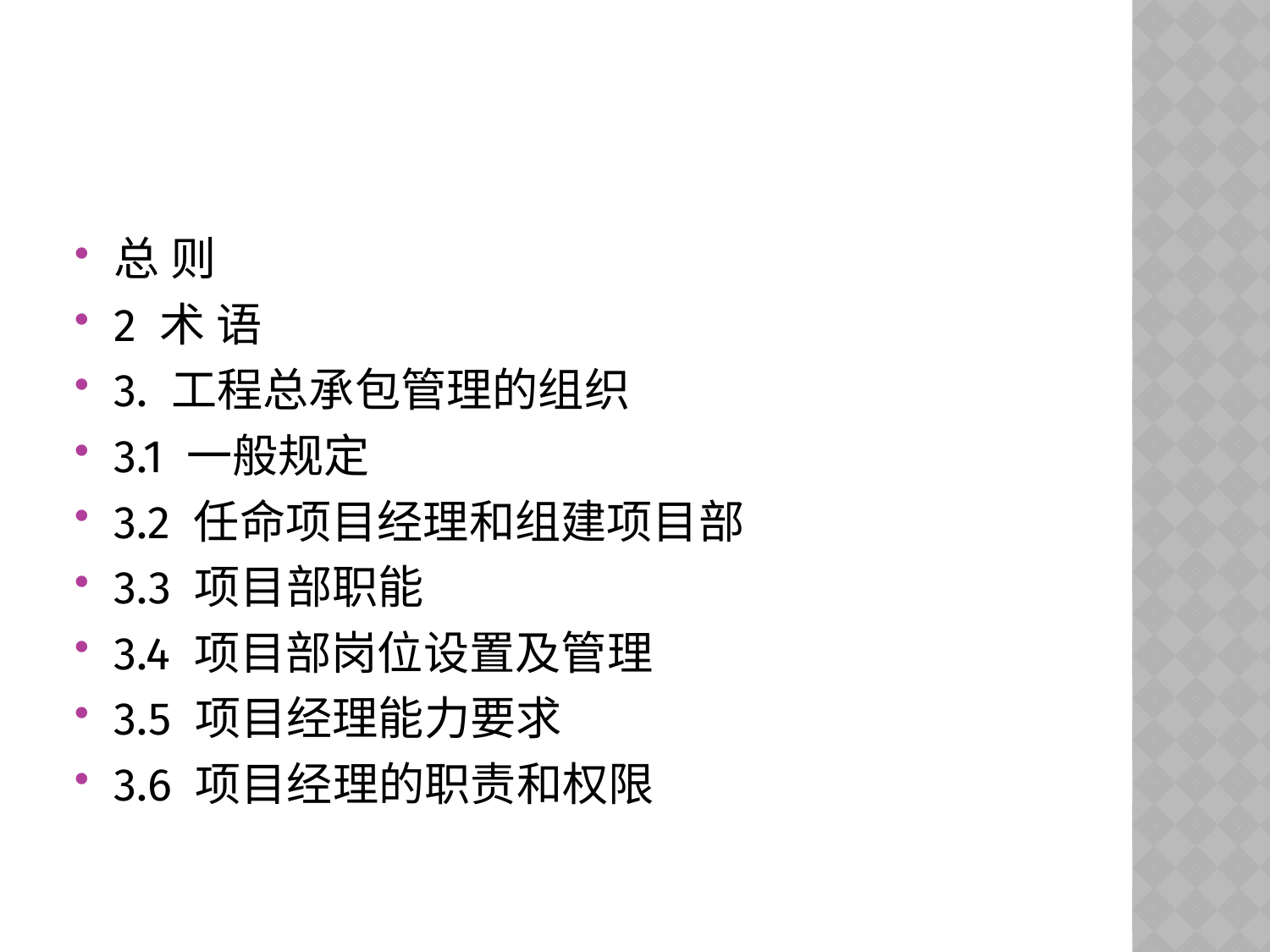

#
总 则
2 术 语
3. 工程总承包管理的组织
3.1 一般规定
3.2 任命项目经理和组建项目部
3.3 项目部职能
3.4 项目部岗位设置及管理
3.5 项目经理能力要求
3.6 项目经理的职责和权限